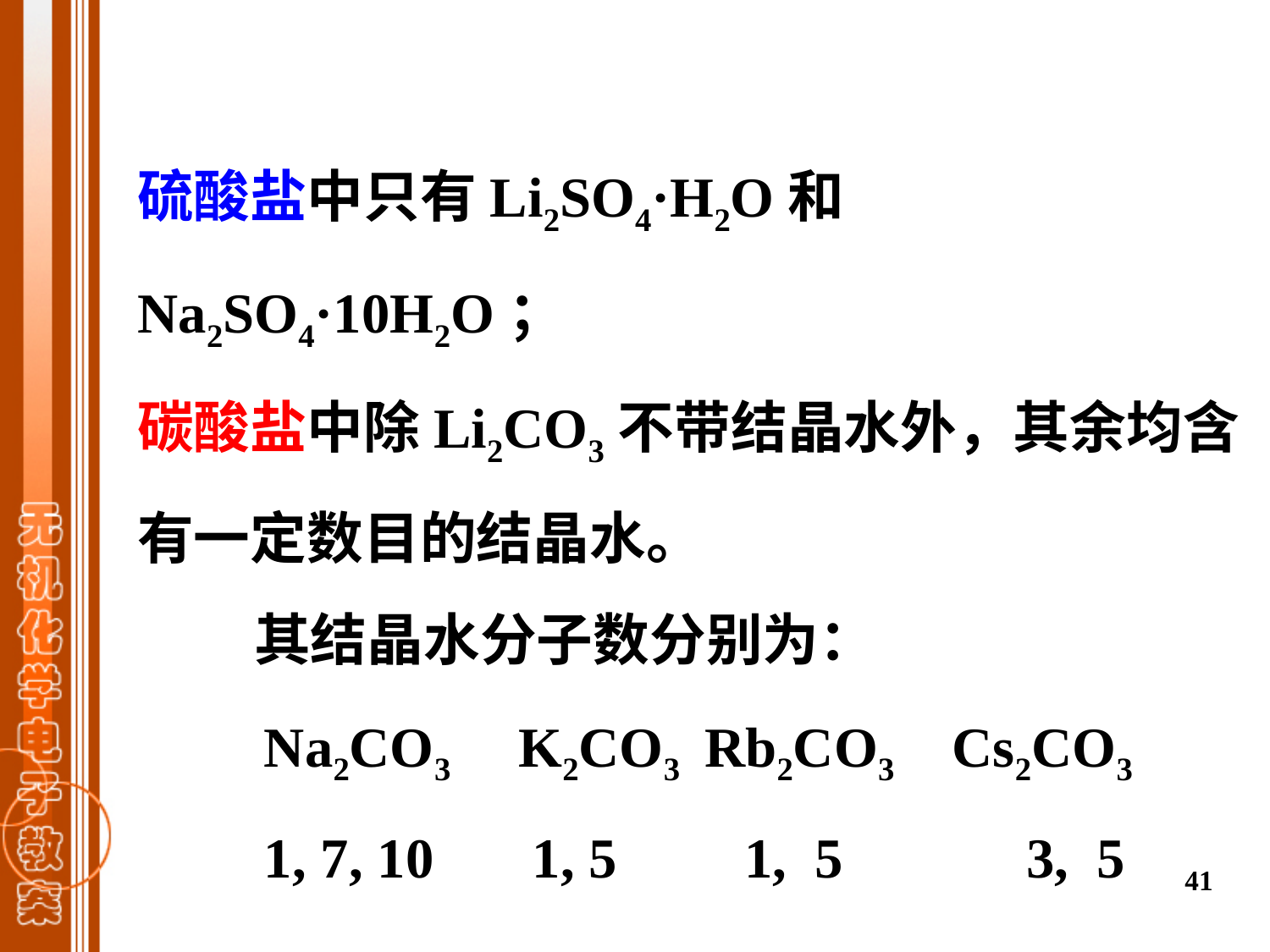

硫酸盐中只有Li2SO4·H2O和Na2SO4·10H2O；
碳酸盐中除Li2CO3不带结晶水外，其余均含有一定数目的结晶水。
        其结晶水分子数分别为：
　　Na2CO3	K2CO3   Rb2CO3       Cs2CO3
　　1, 7, 10	 1, 5	       1,  5		3,  5
41